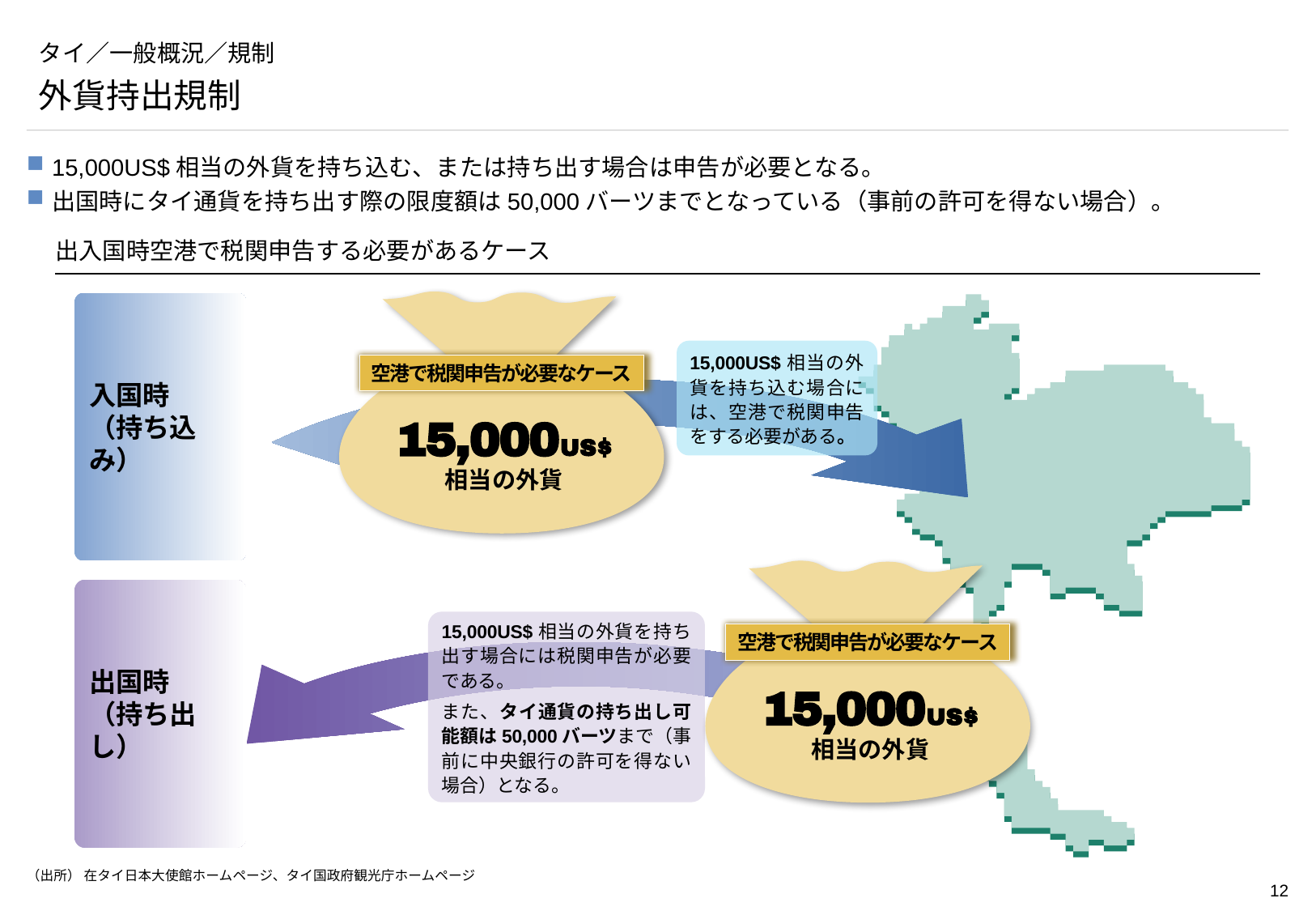

# タイ／一般概況／規制
外貨持出規制
15,000US$相当の外貨を持ち込む、または持ち出す場合は申告が必要となる。
出国時にタイ通貨を持ち出す際の限度額は50,000バーツまでとなっている（事前の許可を得ない場合）。
出入国時空港で税関申告する必要があるケース

空港で税関申告が必要なケース
15,000US$
相当の外貨
入国時
（持ち込み）

15,000US$相当の外貨を持ち込む場合には、空港で税関申告をする必要がある。

空港で税関申告が必要なケース
15,000US$
相当の外貨
出国時
（持ち出し）
15,000US$相当の外貨を持ち出す場合には税関申告が必要である。
また、タイ通貨の持ち出し可能額は50,000バーツまで（事前に中央銀行の許可を得ない場合）となる。

（出所） 在タイ日本大使館ホームページ、タイ国政府観光庁ホームページ